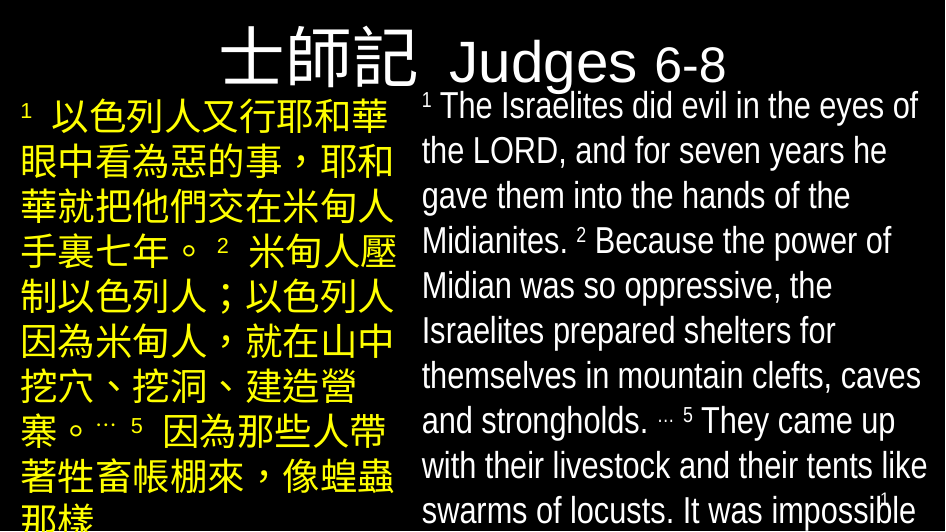

# 士師記 Judges 6-8
1 The Israelites did evil in the eyes of the Lord, and for seven years he gave them into the hands of the Midianites. 2 Because the power of Midian was so oppressive, the Israelites prepared shelters for themselves in mountain clefts, caves and strongholds. … 5 They came up with their livestock and their tents like swarms of locusts. It was impossible
1 以色列人又行耶和華眼中看為惡的事，耶和華就把他們交在米甸人手裏七年。2 米甸人壓制以色列人；以色列人因為米甸人，就在山中挖穴、挖洞、建造營寨。… 5 因為那些人帶著牲畜帳棚來，像蝗蟲那樣
1